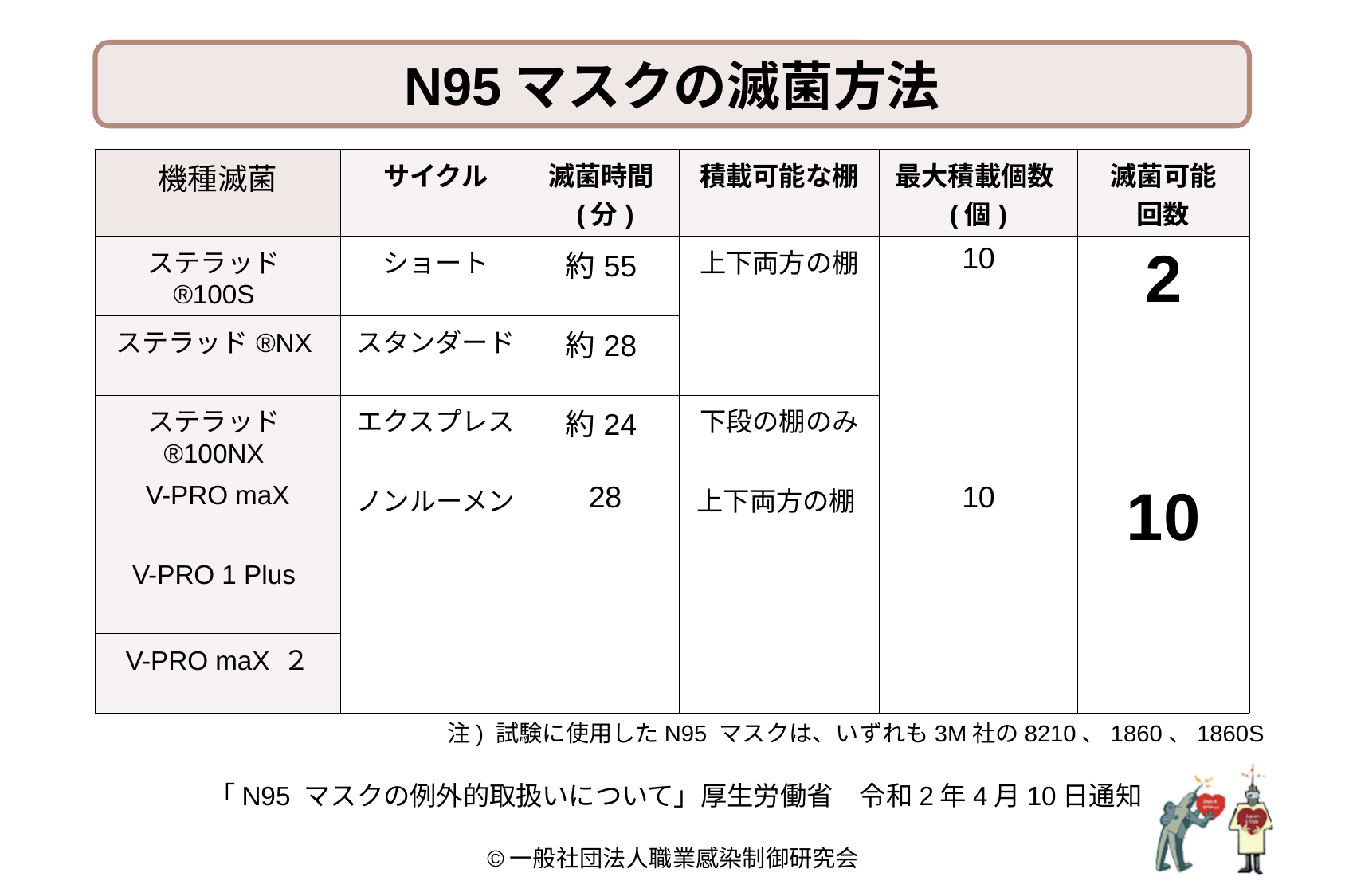

N95マスクの滅菌方法
| 機種滅菌 | サイクル | 滅菌時間(分) | 積載可能な棚 | 最大積載個数(個) | 滅菌可能 回数 |
| --- | --- | --- | --- | --- | --- |
| ステラッド®100S | ショート | 約55 | 上下両方の棚 | 10 | 2 |
| ステラッド®NX | スタンダード | 約28 |  |  |  |
| ステラッド®100NX | エクスプレス | 約24 | 下段の棚のみ |  |  |
| V-PRO maX | ノンルーメン | 28 | 上下両方の棚 | 10 | 10 |
| V-PRO 1 Plus |  |  |  |  |  |
| V-PRO maX ２ |  |  |  |  |  |
注) 試験に使用したN95 マスクは、いずれも3M社の8210、1860、1860S
「N95 マスクの例外的取扱いについて」厚生労働省　令和2年4月10日通知